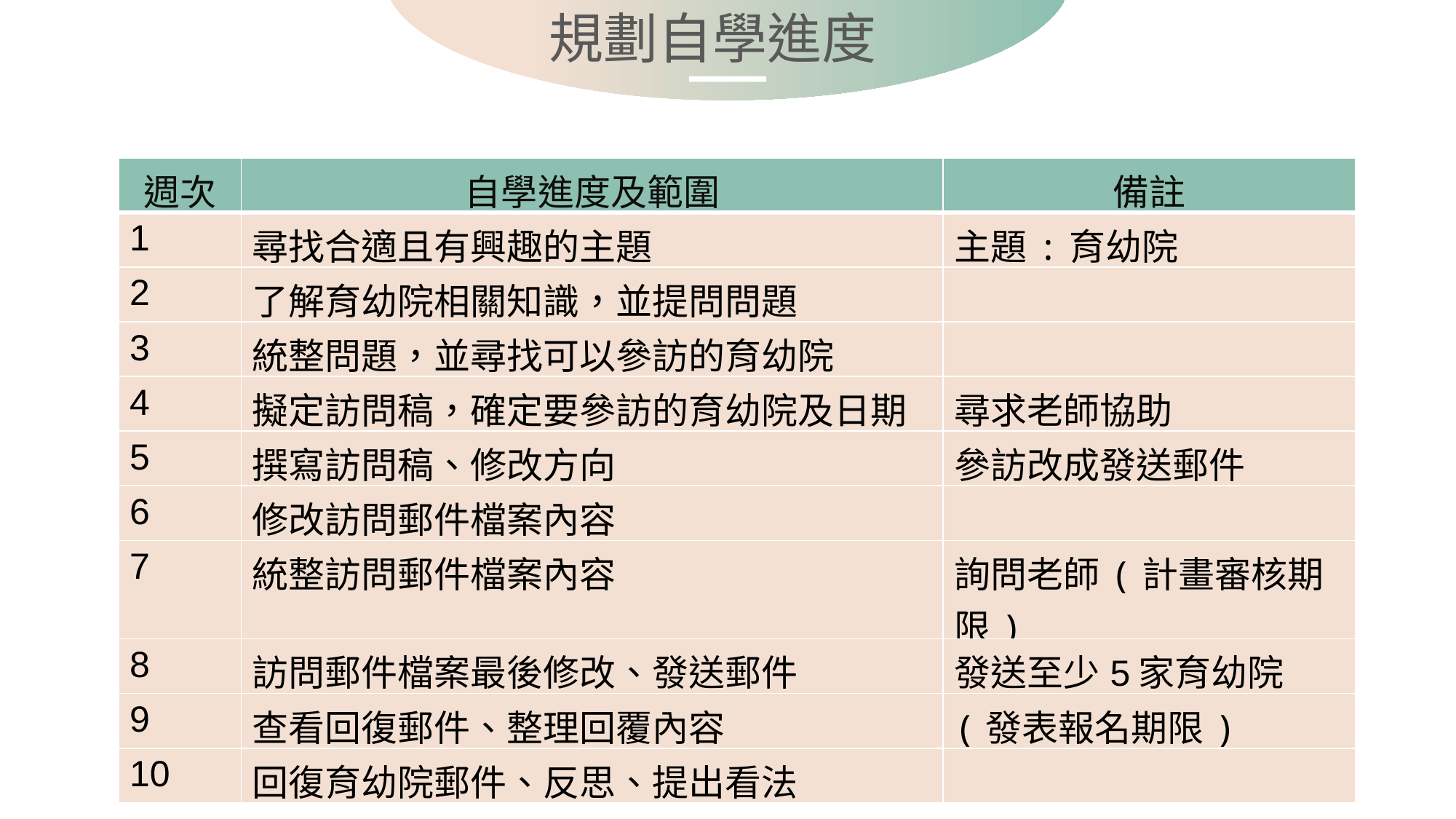

規劃自學進度

| 週次 | 自學進度及範圍 | 備註 |
| --- | --- | --- |
| 1 | 尋找合適且有興趣的主題 | 主題:育幼院 |
| 2 | 了解育幼院相關知識，並提問問題 |  |
| 3 | 統整問題，並尋找可以參訪的育幼院 |  |
| 4 | 擬定訪問稿，確定要參訪的育幼院及日期 | 尋求老師協助 |
| 5 | 撰寫訪問稿、修改方向 | 參訪改成發送郵件 |
| 6 | 修改訪問郵件檔案內容 |  |
| 7 | 統整訪問郵件檔案內容 | 詢問老師(計畫審核期限) |
| 8 | 訪問郵件檔案最後修改、發送郵件 | 發送至少5家育幼院 |
| 9 | 查看回復郵件、整理回覆內容 | (發表報名期限) |
| 10 | 回復育幼院郵件、反思、提出看法 |  |